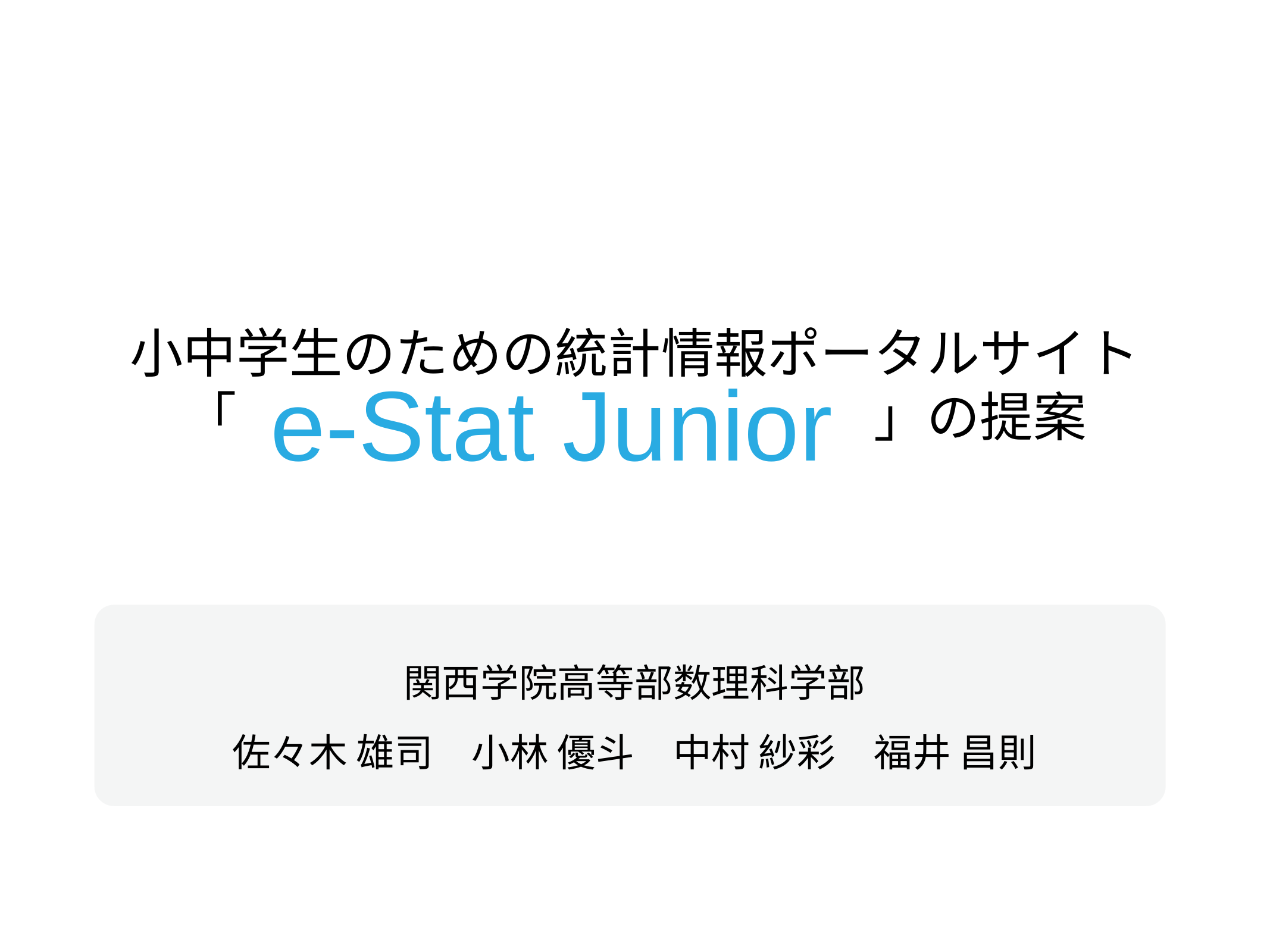

小中学生のための統計情報ポータルサイト
「　　　　　　　　　　　　」の提案
# e-Stat Junior

関西学院高等部数理科学部
佐々木 雄司　小林 優斗　中村 紗彩　福井 昌則